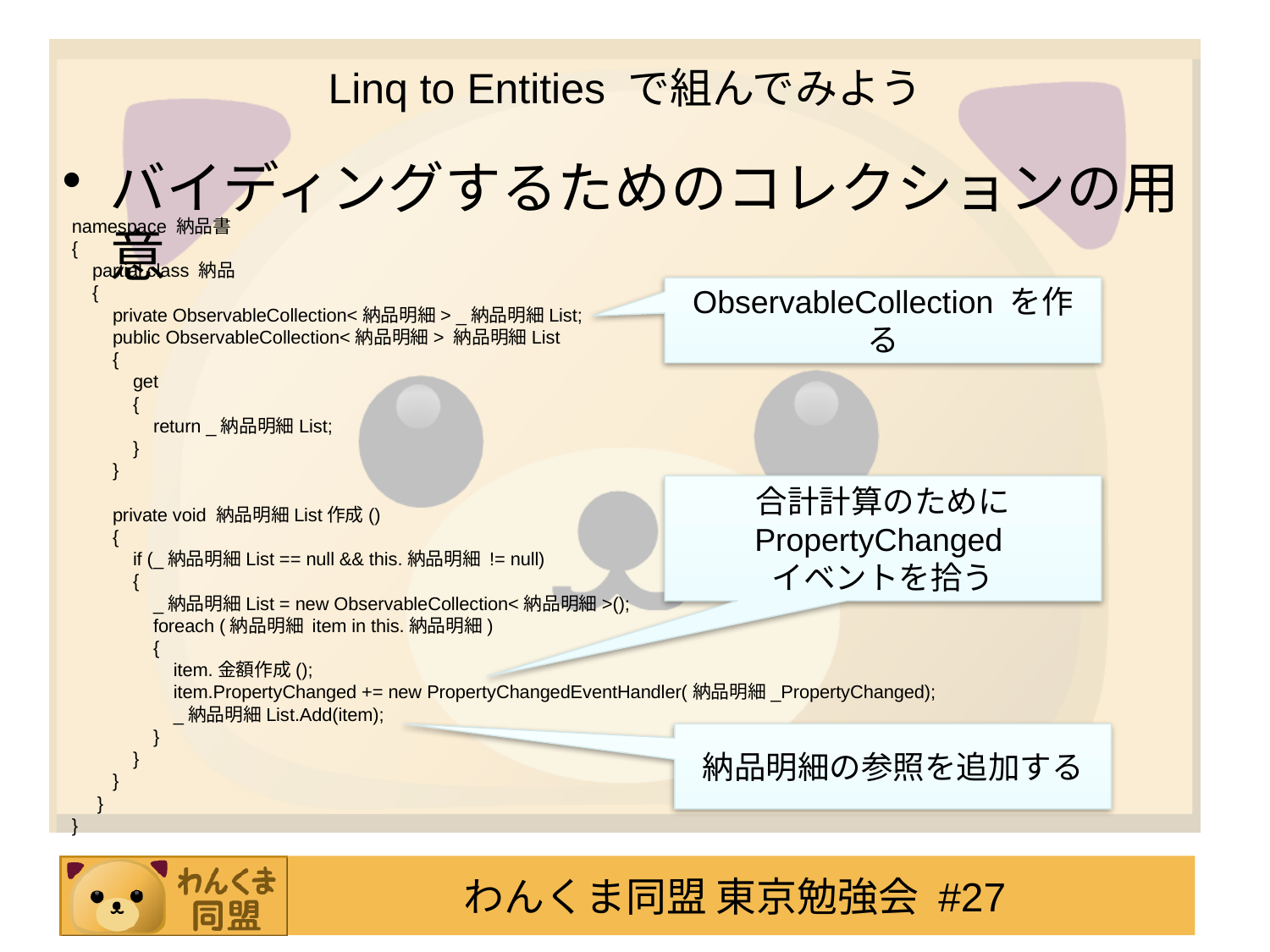

# Linq to Entities で組んでみよう
バイディングするためのコレクションの用意
namespace 納品書
{
    partial class 納品
    {
        private ObservableCollection<納品明細> _納品明細List;
        public ObservableCollection<納品明細> 納品明細List
        {
            get
            {
                return _納品明細List;
            }
        }

        private void 納品明細List作成()
        {
            if (_納品明細List == null && this.納品明細 != null)
            {
                _納品明細List = new ObservableCollection<納品明細>();
                foreach (納品明細 item in this.納品明細)
                {
                    item.金額作成();
                    item.PropertyChanged += new PropertyChangedEventHandler(納品明細_PropertyChanged);
                    _納品明細List.Add(item);
                }
            }
        }
     }
}
ObservableCollection を作る
合計計算のために PropertyChanged
イベントを拾う
納品明細の参照を追加する